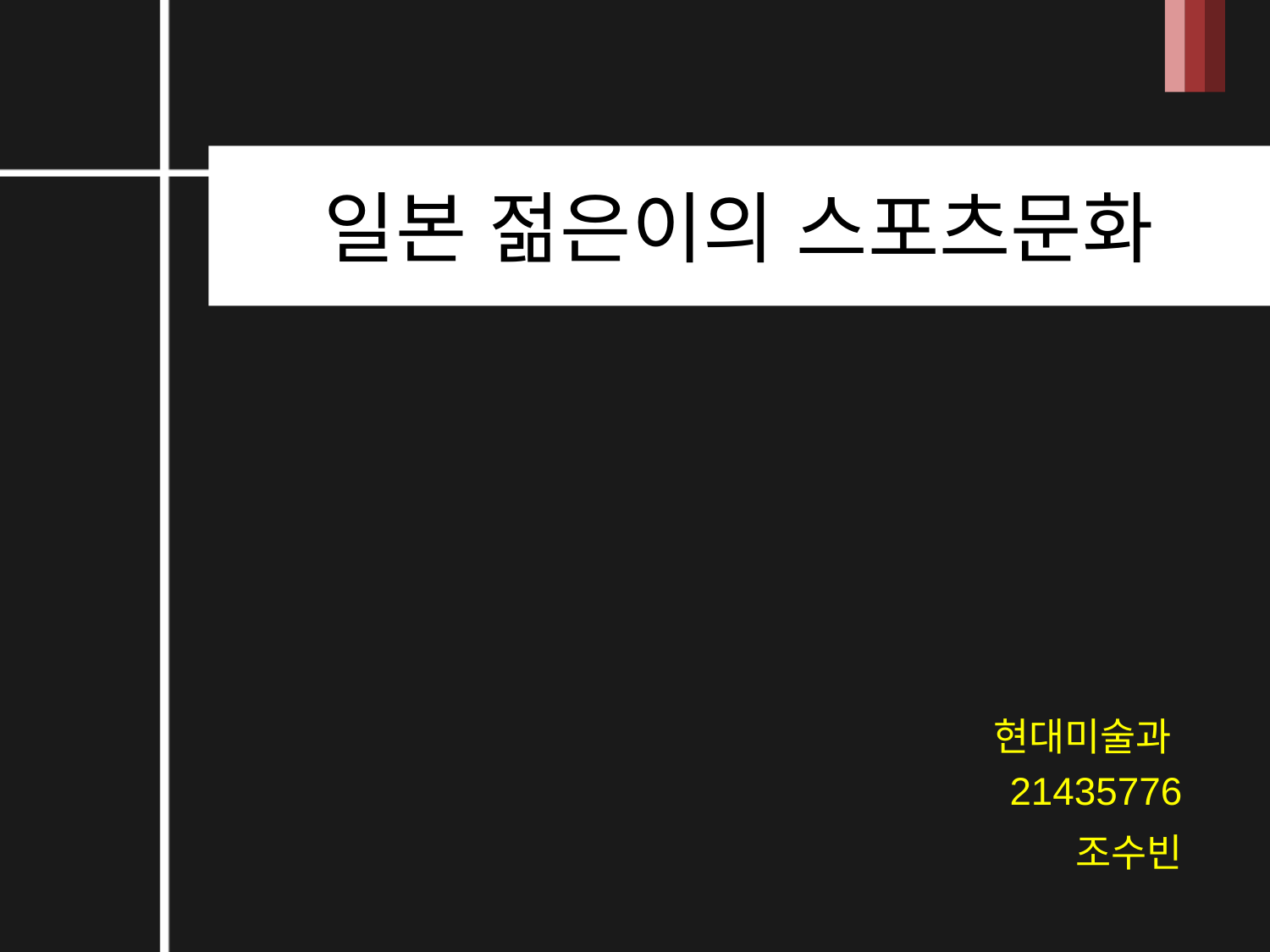

# 일본 젊은이의 스포츠문화
현대미술과
21435776
조수빈